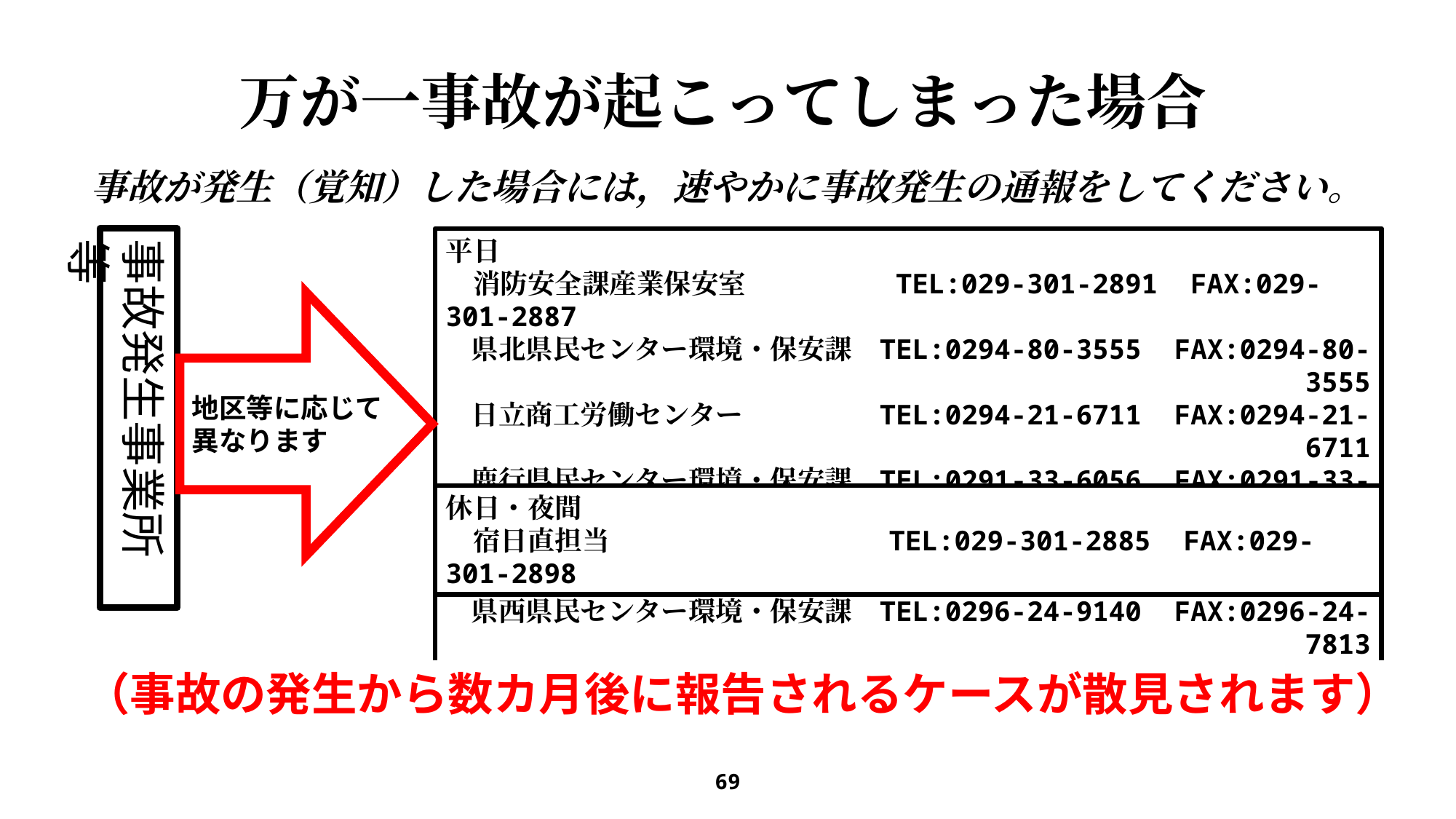

万が一事故が起こってしまった場合
事故が発生（覚知）した場合には，速やかに事故発生の通報をしてください。
事故発生事業所等
平日
　消防安全課産業保安室　　　　　 TEL:029-301-2891  FAX:029-301-2887
  県北県民センター環境・保安課   TEL:0294-80-3555  FAX:0294-80-3555
  日立商工労働センター　　　　   TEL:0294-21-6711  FAX:0294-21-6711
  鹿行県民センター環境・保安課   TEL:0291-33-6056  FAX:0291-33-5638
  県南県民センター環境・保安課   TEL:029-822-7067  FAX:029-822-9040
  県西県民センター環境・保安課   TEL:0296-24-9140  FAX:0296-24-7813

地区等に応じて
異なります
休日・夜間
　宿日直担当　　　　　　　　　　TEL:029-301-2885  FAX:029-301-2898
（事故の発生から数カ月後に報告されるケースが散見されます）
69